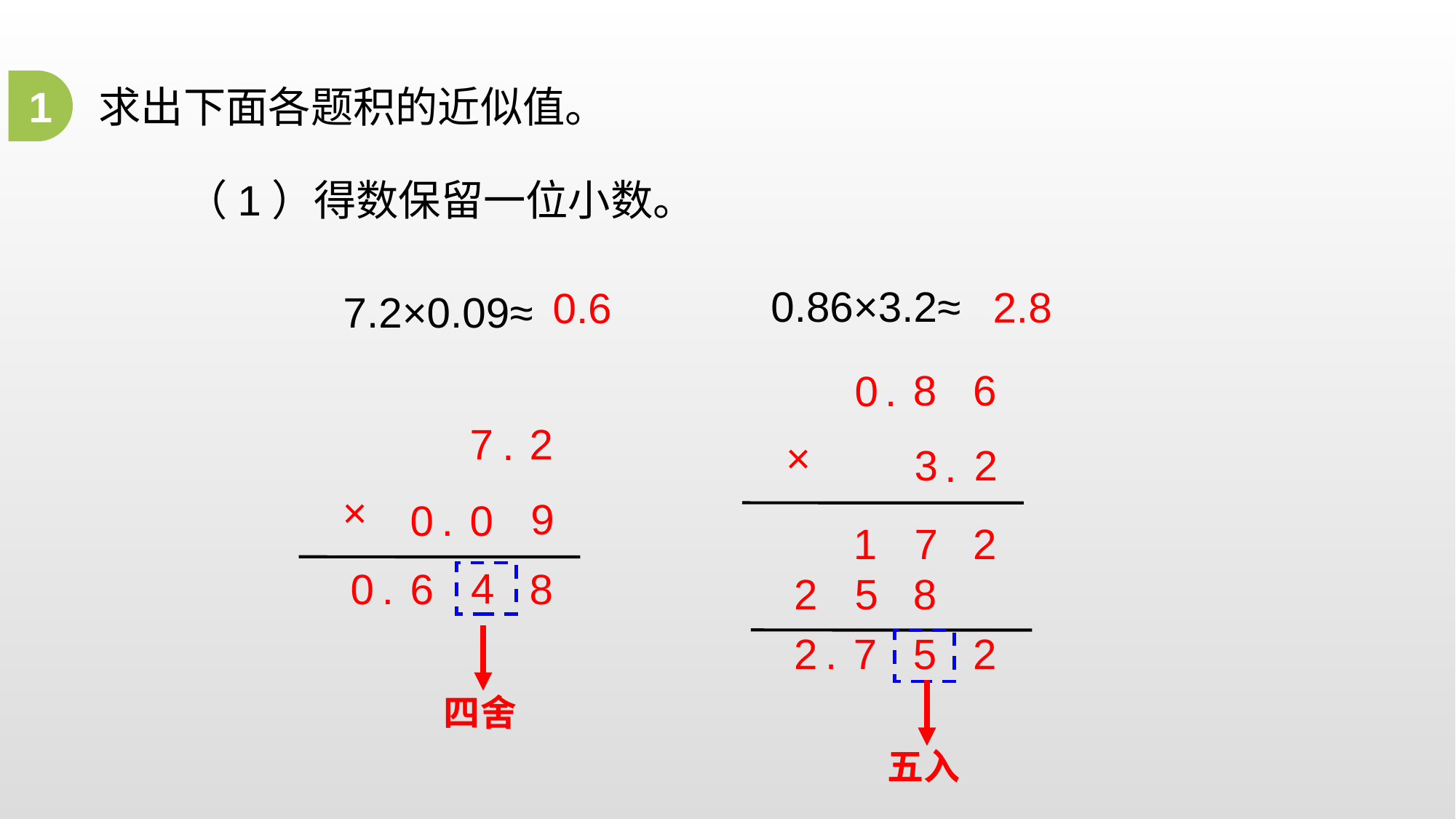

1
求出下面各题积的近似值。
（1）得数保留一位小数。
0.86×3.2≈
7.2×0.09≈
2.8
0.6
8
6
0
.
×
3
2
.
7
2
.
×
9
.
0
0
1
7
2
4
0
.
6
8
2
5
8

2
.
7
5
2

四舍
五入